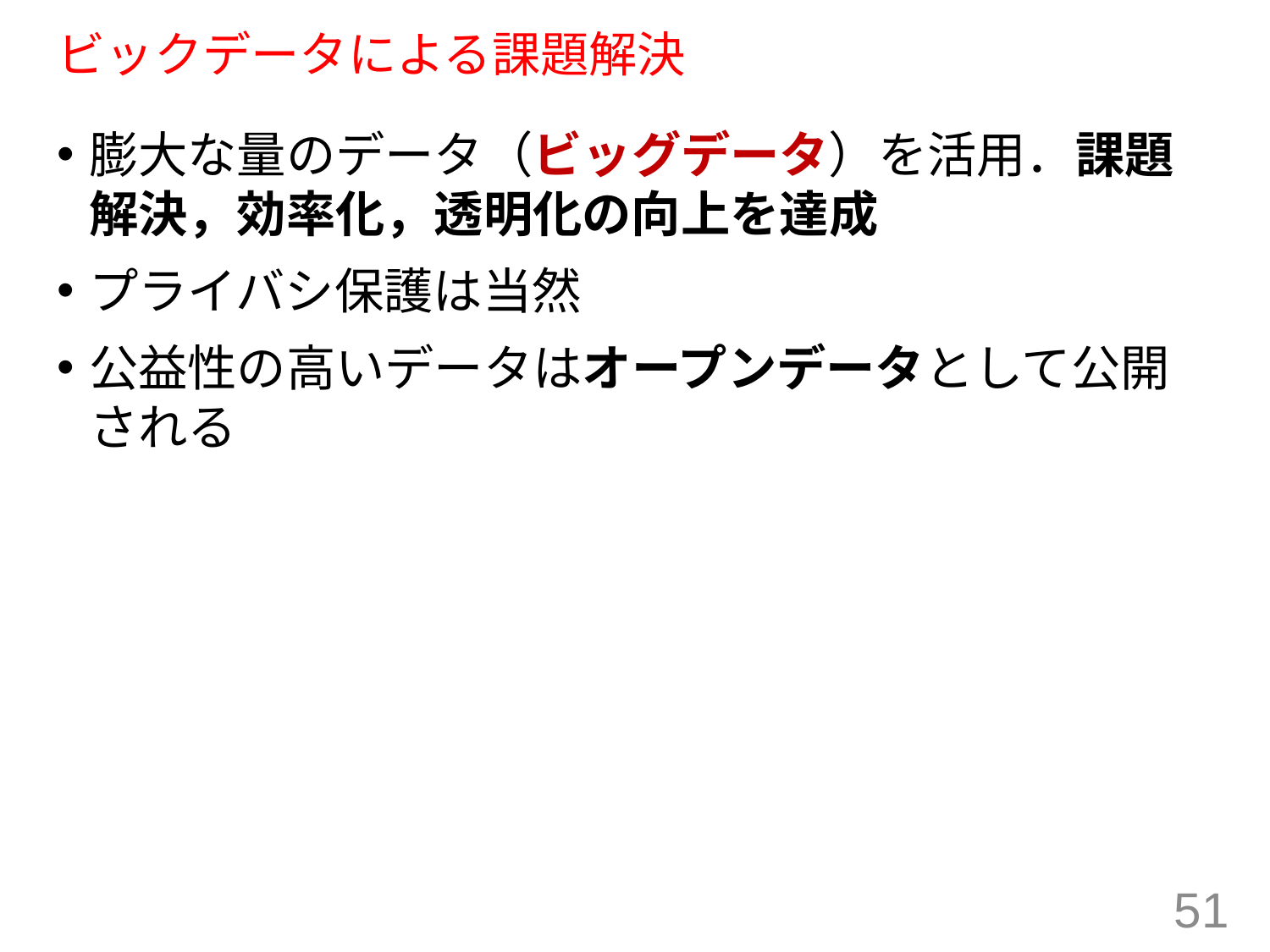

# ビックデータによる課題解決
膨大な量のデータ（ビッグデータ）を活用．課題解決，効率化，透明化の向上を達成
プライバシ保護は当然
公益性の高いデータはオープンデータとして公開される
51